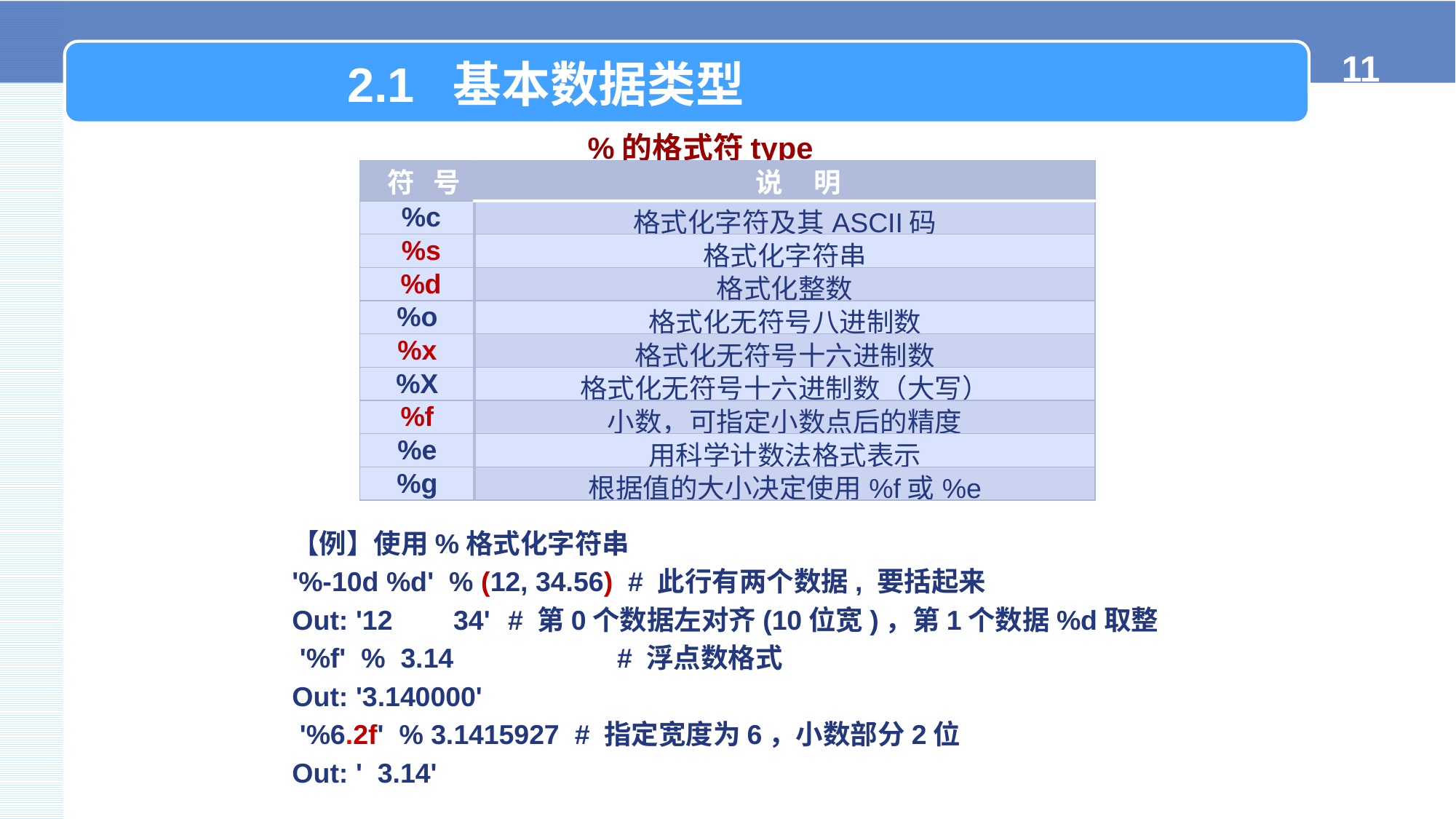

2.1  基本数据类型
%的格式符type
| 符   号 | 说     明 |
| --- | --- |
| %c | 格式化字符及其ASCII码 |
| %s | 格式化字符串 |
| %d | 格式化整数 |
| %o | 格式化无符号八进制数 |
| %x | 格式化无符号十六进制数 |
| %X | 格式化无符号十六进制数（大写） |
| %f | 小数，可指定小数点后的精度 |
| %e | 用科学计数法格式表示 |
| %g | 根据值的大小决定使用%f或%e |
【例】使用%格式化字符串
'%-10d %d'  % (12, 34.56)  # 此行有两个数据, 要括起来
Out: '12        34'  	# 第0个数据左对齐(10位宽)，第1个数据%d取整
 '%f'  %  3.14		# 浮点数格式
Out: '3.140000'
 '%6.2f'  % 3.1415927  # 指定宽度为6，小数部分2位
Out: '  3.14'